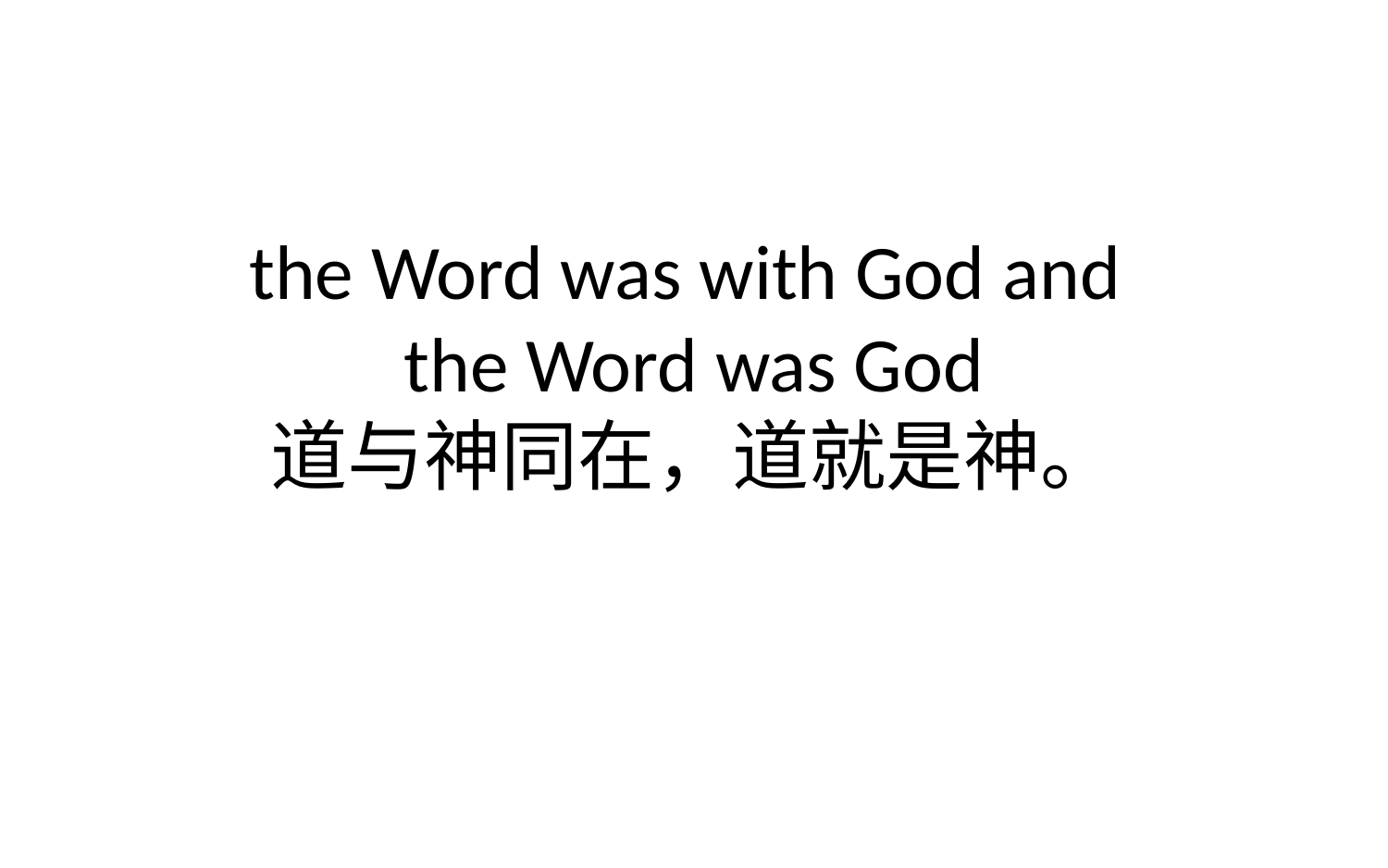

# the Word was with God and the Word was God 道与神同在，道就是神。